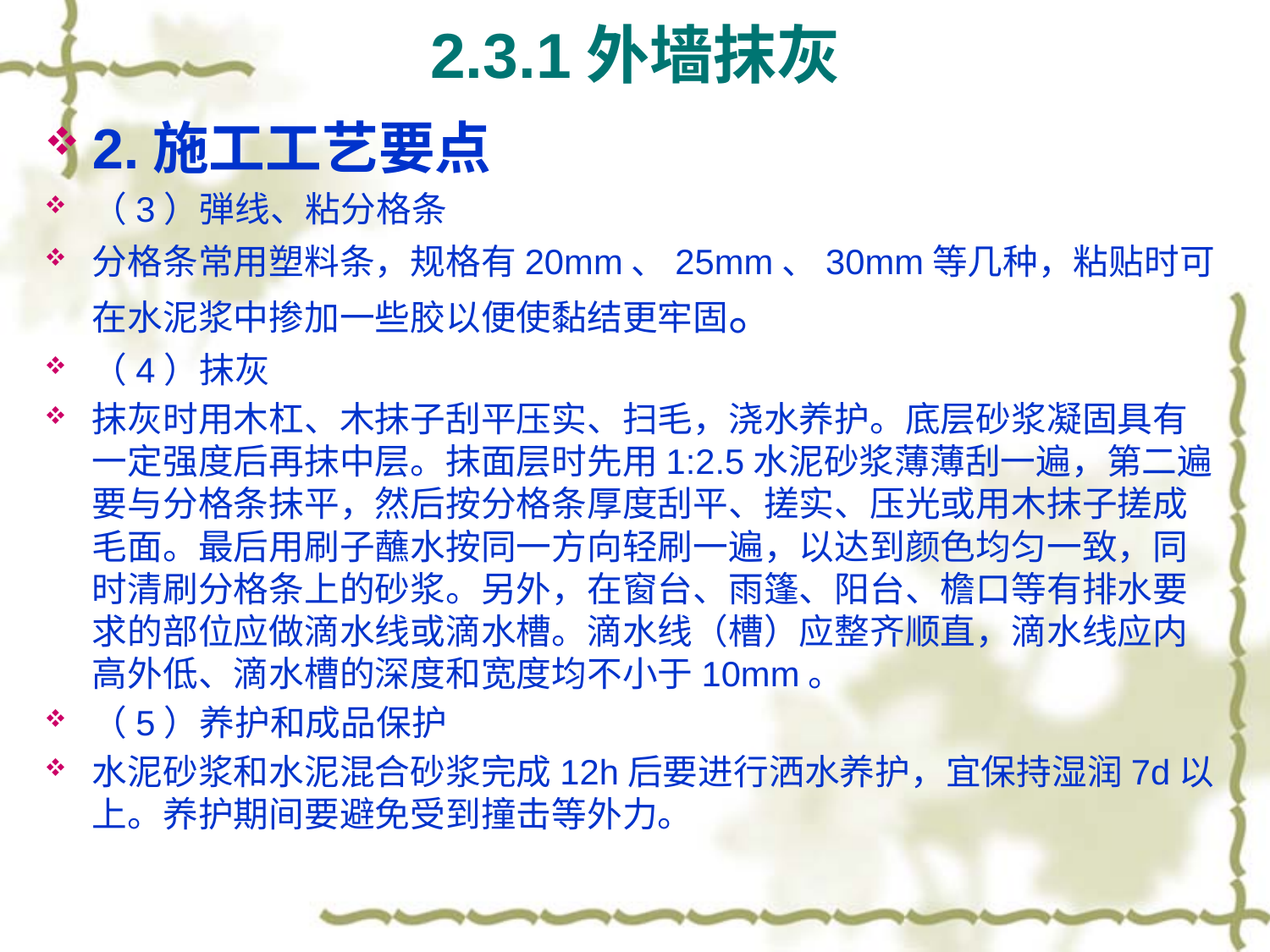

# 2.3.1外墙抹灰
2.施工工艺要点
（3）弾线、粘分格条
分格条常用塑料条，规格有20mm、25mm、30mm等几种，粘贴时可在水泥浆中掺加一些胶以便使黏结更牢固。
（4）抹灰
抹灰时用木杠、木抹子刮平压实、扫毛，浇水养护。底层砂浆凝固具有一定强度后再抹中层。抹面层时先用1:2.5水泥砂浆薄薄刮一遍，第二遍要与分格条抹平，然后按分格条厚度刮平、搓实、压光或用木抹子搓成毛面。最后用刷子蘸水按同一方向轻刷一遍，以达到颜色均匀一致，同时清刷分格条上的砂浆。另外，在窗台、雨篷、阳台、檐口等有排水要求的部位应做滴水线或滴水槽。滴水线（槽）应整齐顺直，滴水线应内高外低、滴水槽的深度和宽度均不小于10mm。
（5）养护和成品保护
水泥砂浆和水泥混合砂浆完成12h后要进行洒水养护，宜保持湿润7d以上。养护期间要避免受到撞击等外力。